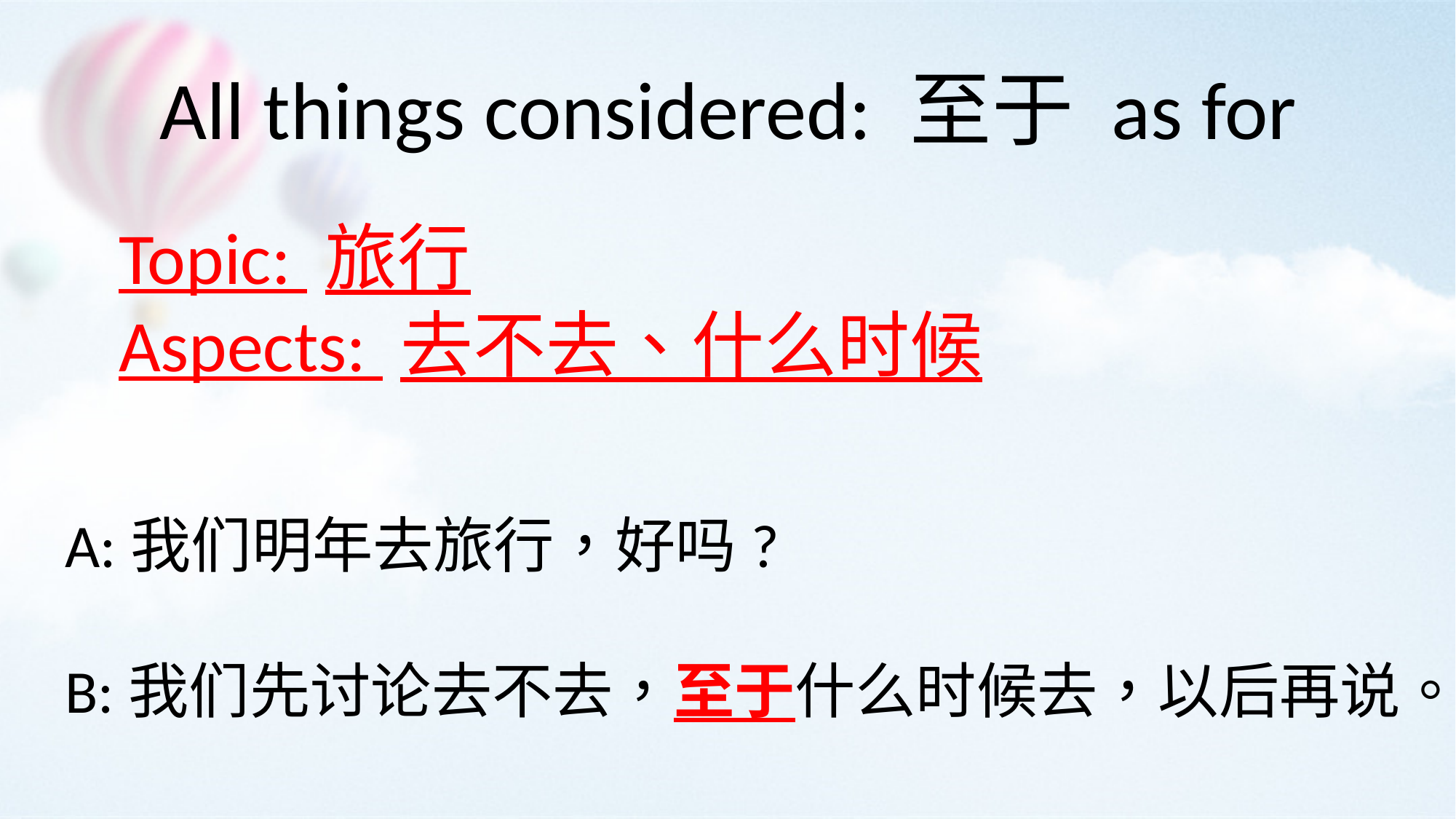

All things considered: 至于 as for
Topic: 旅行
Aspects: 去不去、什么时候
A:我们明年去旅行，好吗?

B:我们先讨论去不去，至于什么时候去，以后再说。